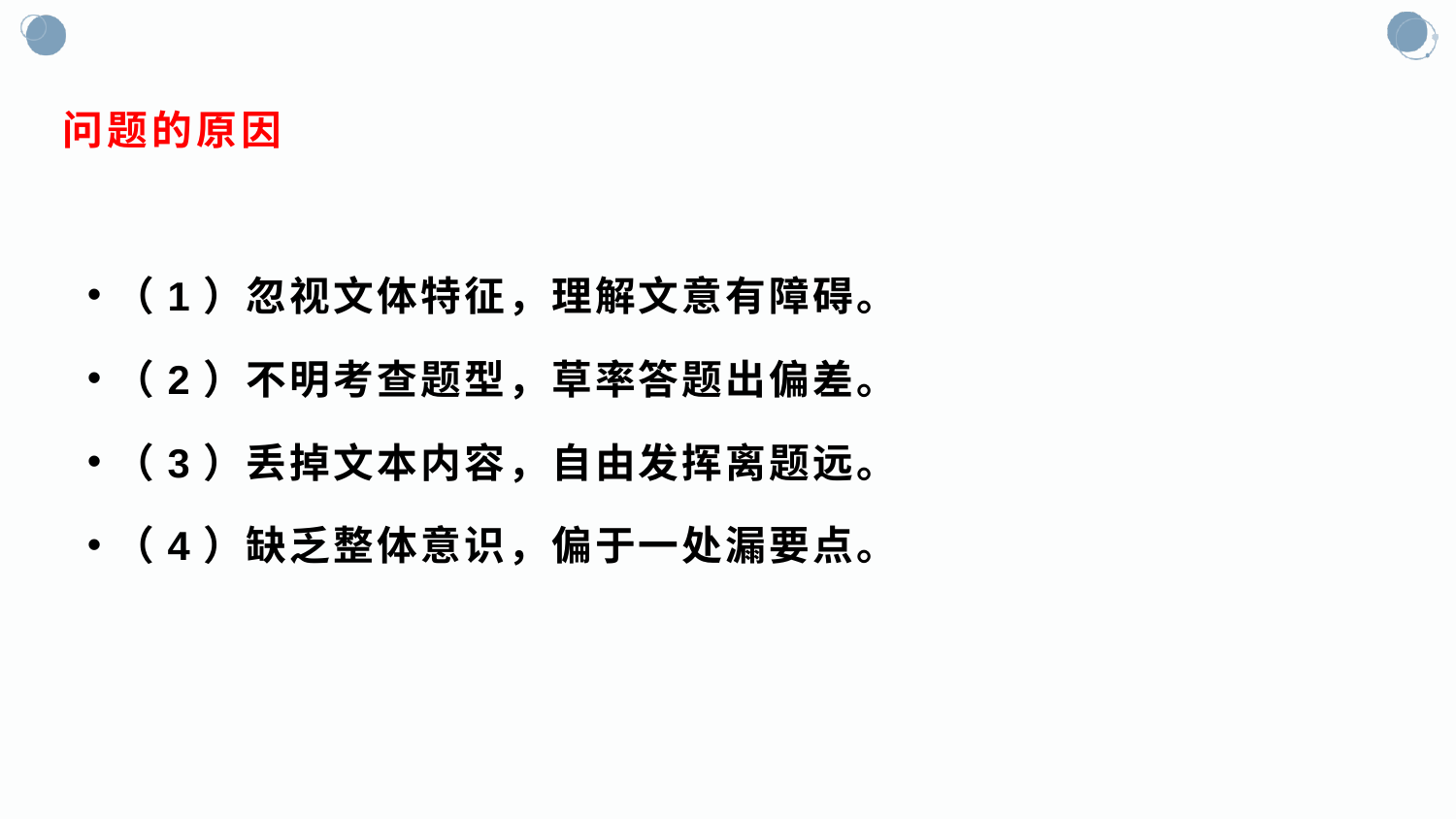

# 问题的原因
（1）忽视文体特征，理解文意有障碍。
（2）不明考查题型，草率答题出偏差。
（3）丢掉文本内容，自由发挥离题远。
（4）缺乏整体意识，偏于一处漏要点。